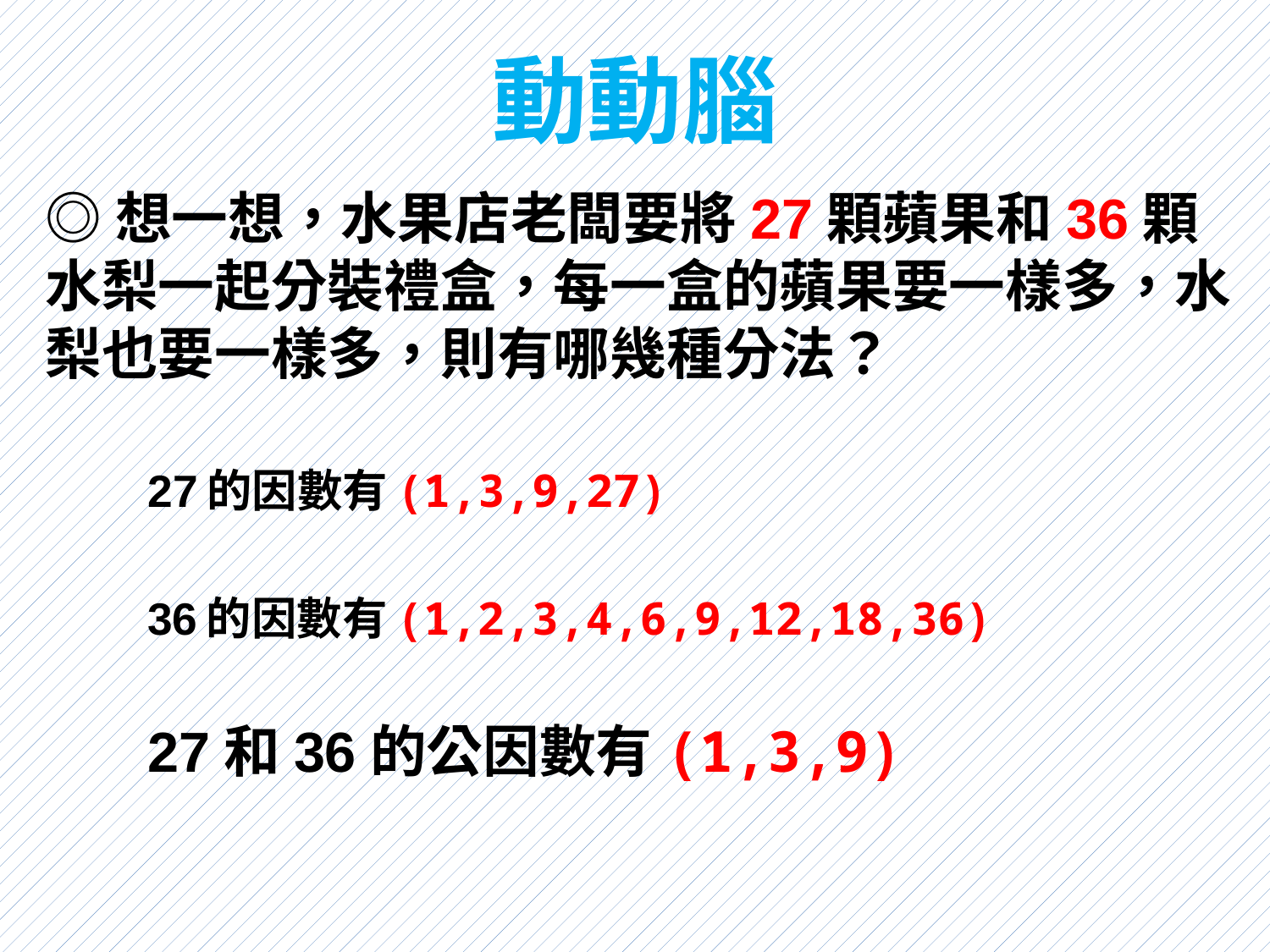

# 動動腦
◎想一想，水果店老闆要將27顆蘋果和36顆水梨一起分裝禮盒，每一盒的蘋果要一樣多，水梨也要一樣多，則有哪幾種分法？
27的因數有(1,3,9,27)
36的因數有(1,2,3,4,6,9,12,18,36)
27和36的公因數有(1,3,9)